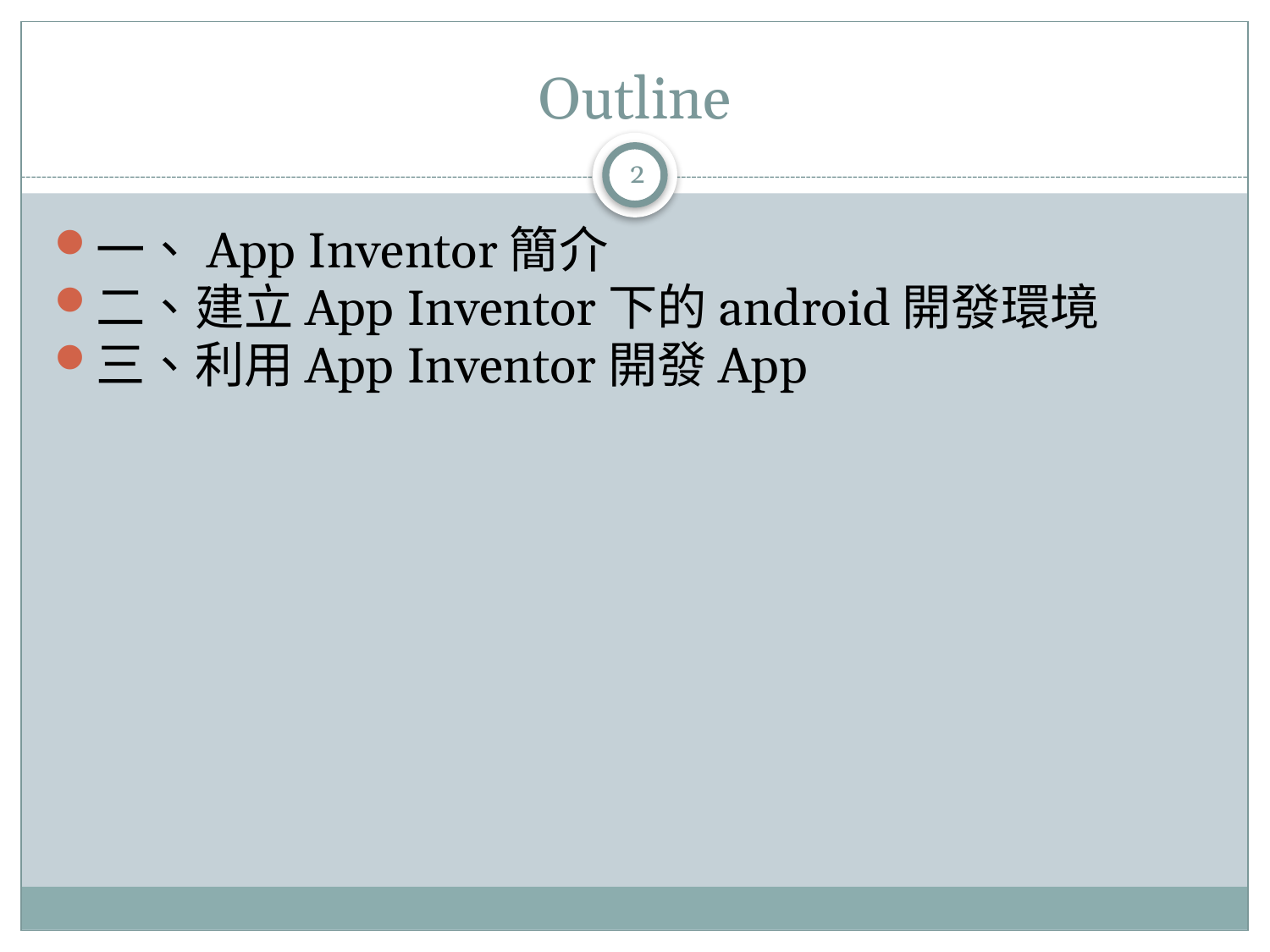

# Outline
2
一、App Inventor簡介
二、建立App Inventor下的android開發環境
三、利用App Inventor開發App